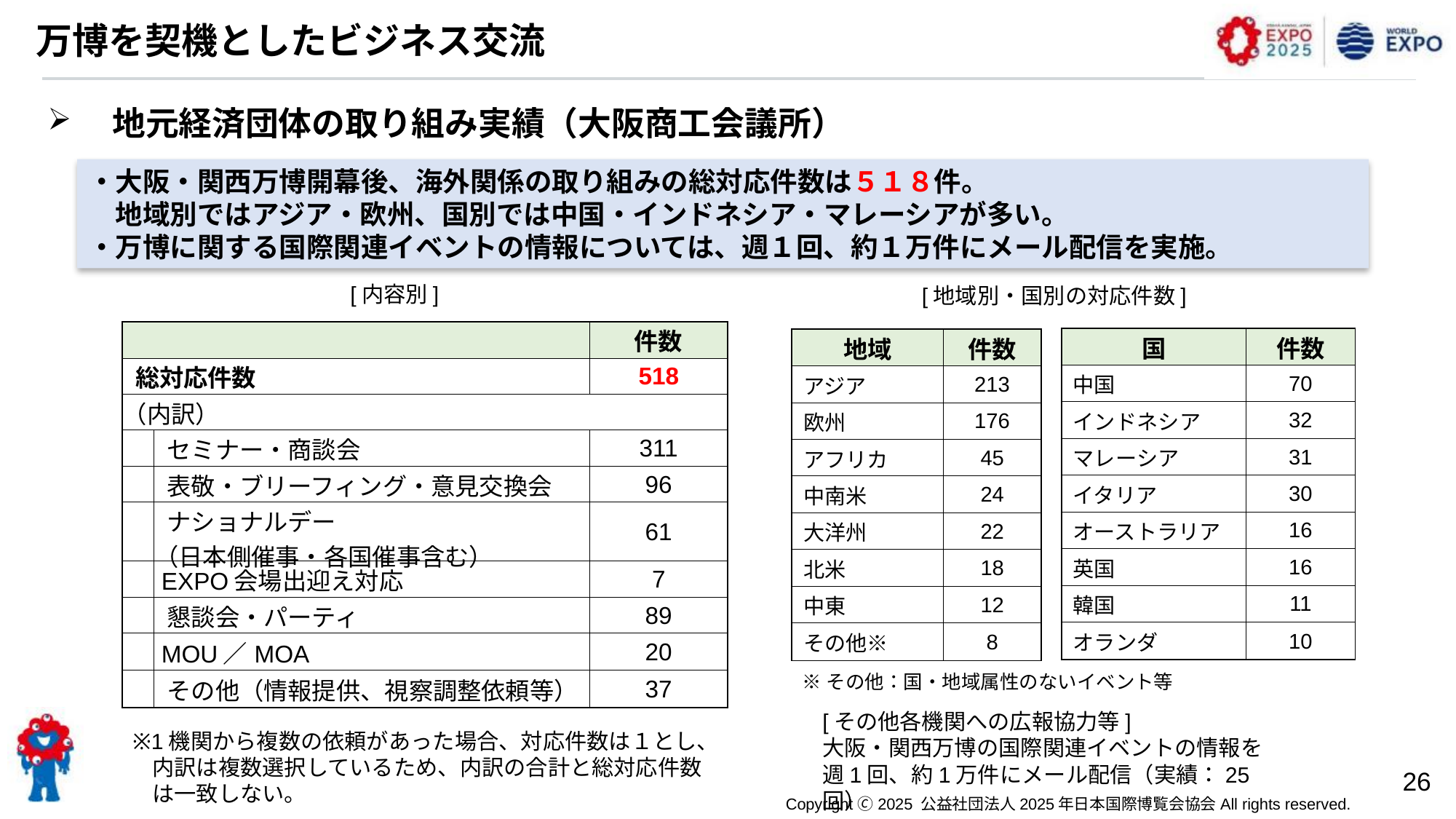

万博を契機としたビジネス交流
　地元経済団体の取り組み実績（大阪商工会議所）
・大阪・関西万博開幕後、海外関係の取り組みの総対応件数は５１８件。
　地域別ではアジア・欧州、国別では中国・インドネシア・マレーシアが多い。
・万博に関する国際関連イベントの情報については、週１回、約１万件にメール配信を実施。
[内容別]
[地域別・国別の対応件数]
|  |  | 件数 |
| --- | --- | --- |
| 総対応件数 |  | 518 |
| （内訳） |  |  |
|  | セミナー・商談会 | 311 |
|  | 表敬・ブリーフィング・意見交換会 | 96 |
|  | ナショナルデー （日本側催事・各国催事含む） | 61 |
|  | EXPO会場出迎え対応 | 7 |
|  | 懇談会・パーティ | 89 |
|  | MOU／MOA | 20 |
|  | その他（情報提供、視察調整依頼等） | 37 |
| 国 | 件数 |
| --- | --- |
| 中国 | 70 |
| インドネシア | 32 |
| マレーシア | 31 |
| イタリア | 30 |
| オーストラリア | 16 |
| 英国 | 16 |
| 韓国 | 11 |
| オランダ | 10 |
| 地域 | 件数 |
| --- | --- |
| アジア | 213 |
| 欧州 | 176 |
| アフリカ | 45 |
| 中南米 | 24 |
| 大洋州 | 22 |
| 北米 | 18 |
| 中東 | 12 |
| その他※ | 8 |
※その他：国・地域属性のないイベント等
[その他各機関への広報協力等]
大阪・関西万博の国際関連イベントの情報を週1回、約1万件にメール配信（実績：25回）

※1機関から複数の依頼があった場合、対応件数は１とし、内訳は複数選択しているため、内訳の合計と総対応件数は一致しない。
26
Copyright 🄫 2025 公益社団法人2025年日本国際博覧会協会All rights reserved.